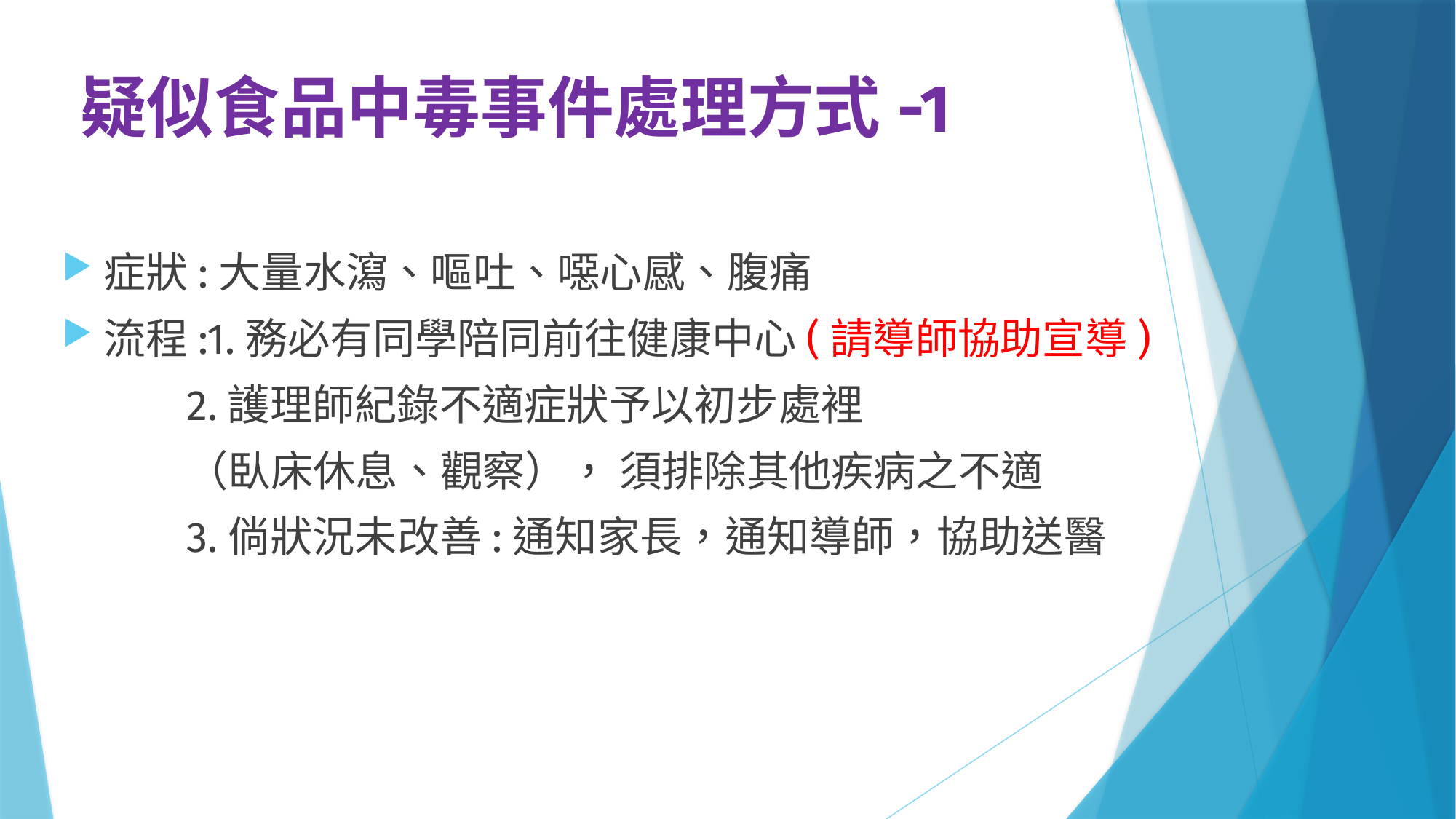

# 疑似食品中毒事件處理方式-1
症狀:大量水瀉、嘔吐、噁心感、腹痛
流程:1.務必有同學陪同前往健康中心(請導師協助宣導)
           2.護理師紀錄不適症狀予以初步處裡
            （臥床休息、觀察）， 須排除其他疾病之不適
           3.倘狀況未改善:通知家長，通知導師，協助送醫